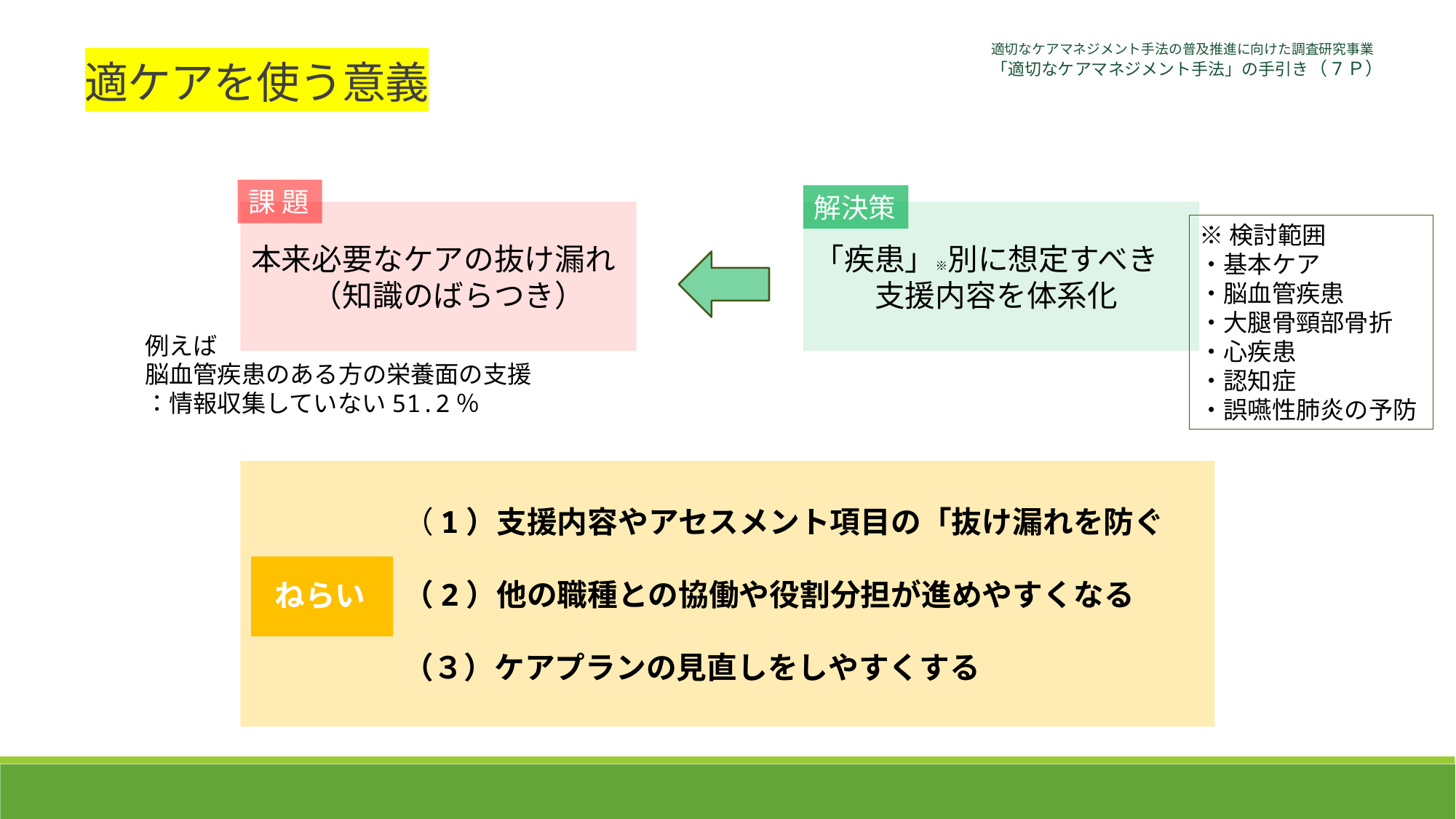

適切なケアマネジメント手法の普及推進に向けた調査研究事業
「適切なケアマネジメント手法」の手引き（7Ｐ）
適ケアを使う意義
課 題
解決策

本来必要なケアの抜け漏れ
　　（知識のばらつき）

「疾患」※別に想定すべき
　　支援内容を体系化

※検討範囲
・基本ケア
・脳血管疾患
・大腿骨頸部骨折
・心疾患
・認知症
・誤嚥性肺炎の予防

例えば
脳血管疾患のある方の栄養面の支援
：情報収集していない51.2％

　　　　　（1）支援内容やアセスメント項目の「抜け漏れを防ぐ

　　　　　（2）他の職種との協働や役割分担が進めやすくなる

　　　　　（３）ケアプランの見直しをしやすくする

 ねらい